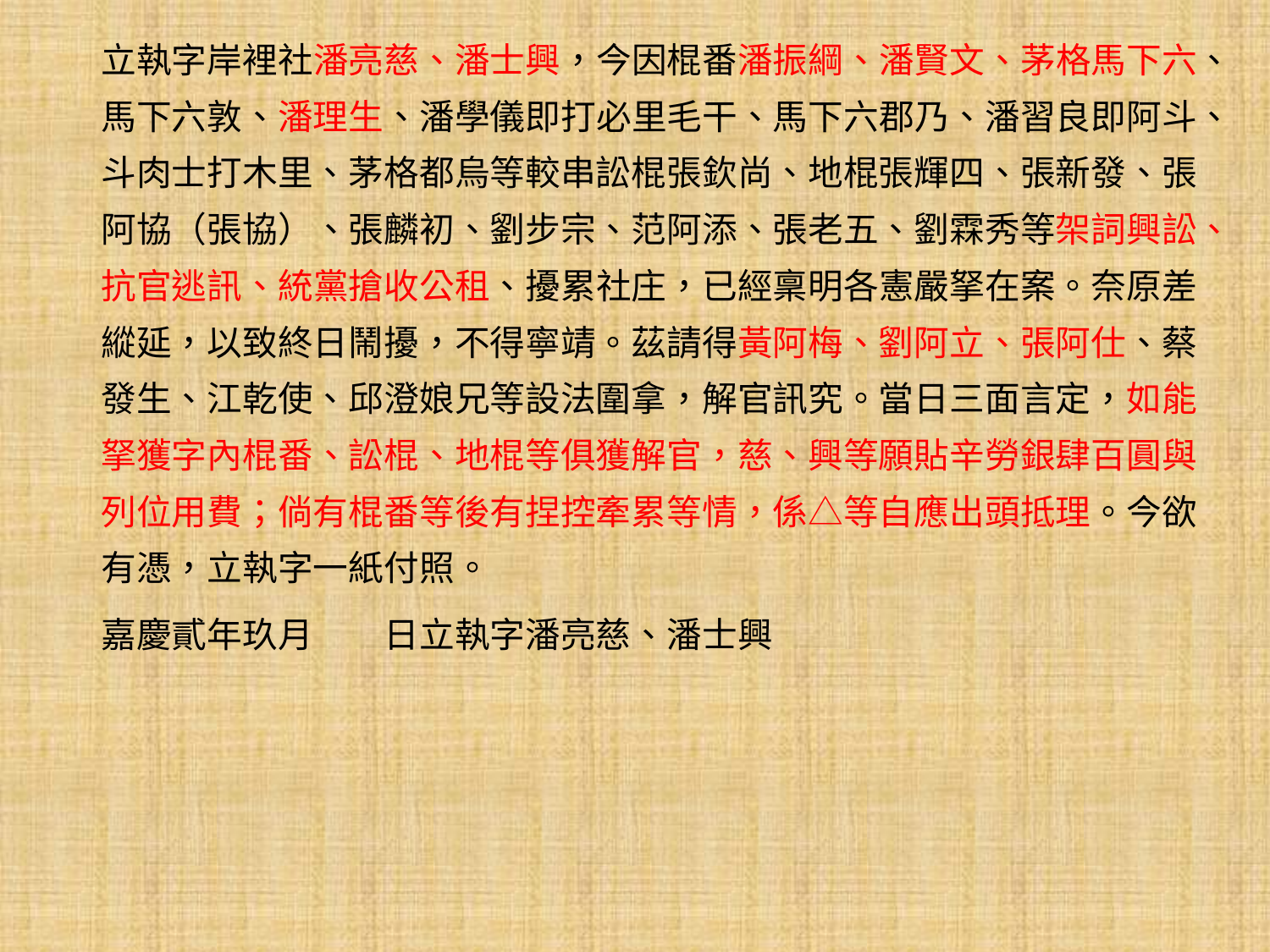

立執字岸裡社潘亮慈、潘士興，今因棍番潘振綱、潘賢文、茅格馬下六、馬下六敦、潘理生、潘學儀即打必里毛干、馬下六郡乃、潘習良即阿斗、斗肉士打木里、茅格都烏等較串訟棍張欽尚、地棍張輝四、張新發、張阿協（張協）、張麟初、劉步宗、范阿添、張老五、劉霖秀等架詞興訟、抗官逃訊、統黨搶收公租、擾累社庄，已經稟明各憲嚴拏在案。奈原差縱延，以致終日鬧擾，不得寧靖。茲請得黃阿梅、劉阿立、張阿仕、蔡發生、江乾使、邱澄娘兄等設法圍拿，解官訊究。當日三面言定，如能拏獲字內棍番、訟棍、地棍等俱獲解官，慈、興等願貼辛勞銀肆百圓與列位用費；倘有棍番等後有捏控牽累等情，係△等自應出頭抵理。今欲有憑，立執字一紙付照。
嘉慶貳年玖月　　日立執字潘亮慈、潘士興